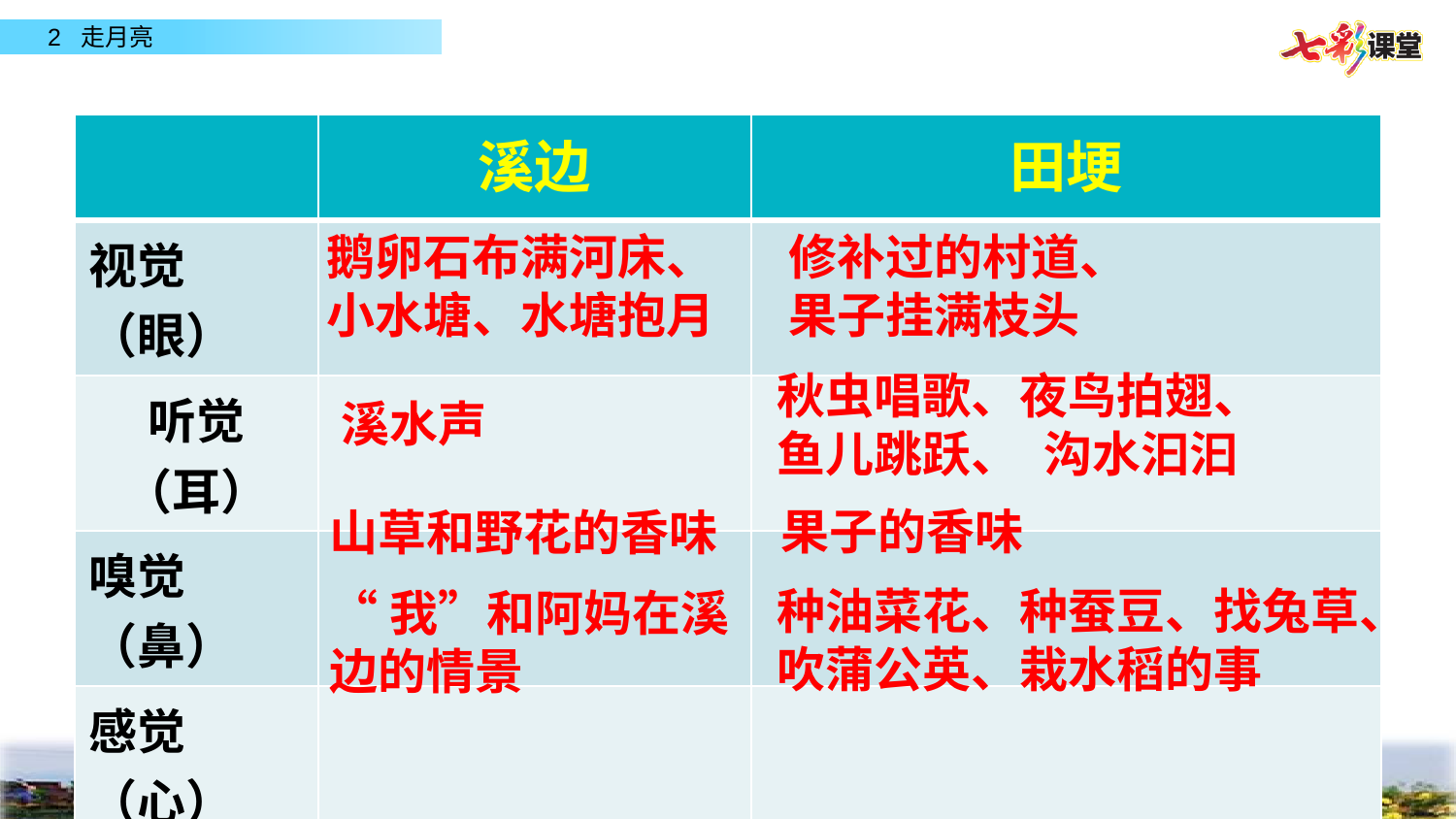

|  | 溪边 | 田埂 |
| --- | --- | --- |
| 视觉（眼） |  |  |
| 听觉（耳） |  |  |
| 嗅觉（鼻） |  |  |
| 感觉（心） |  |  |
鹅卵石布满河床、小水塘、水塘抱月
修补过的村道、
果子挂满枝头
秋虫唱歌、夜鸟拍翅、鱼儿跳跃、 沟水汩汩
溪水声
果子的香味
山草和野花的香味
种油菜花、种蚕豆、找兔草、吹蒲公英、栽水稻的事
“我”和阿妈在溪边的情景